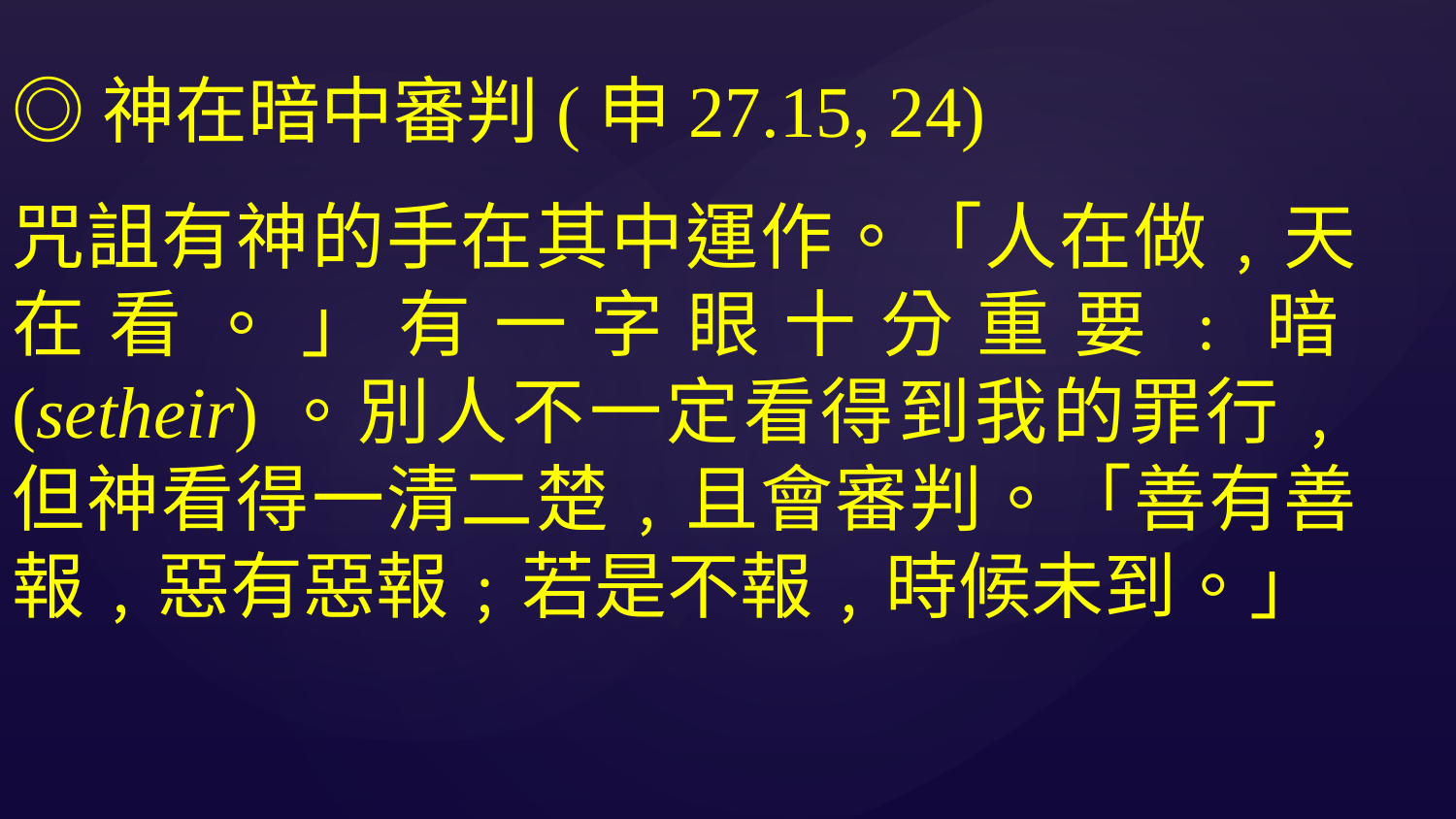

◎神在暗中審判(申27.15, 24)

咒詛有神的手在其中運作。「人在做﹐天在看。」有一字眼十分重要﹕暗(setheir)。別人不一定看得到我的罪行﹐但神看得一清二楚﹐且會審判。「善有善報﹐惡有惡報﹔若是不報﹐時候未到。」